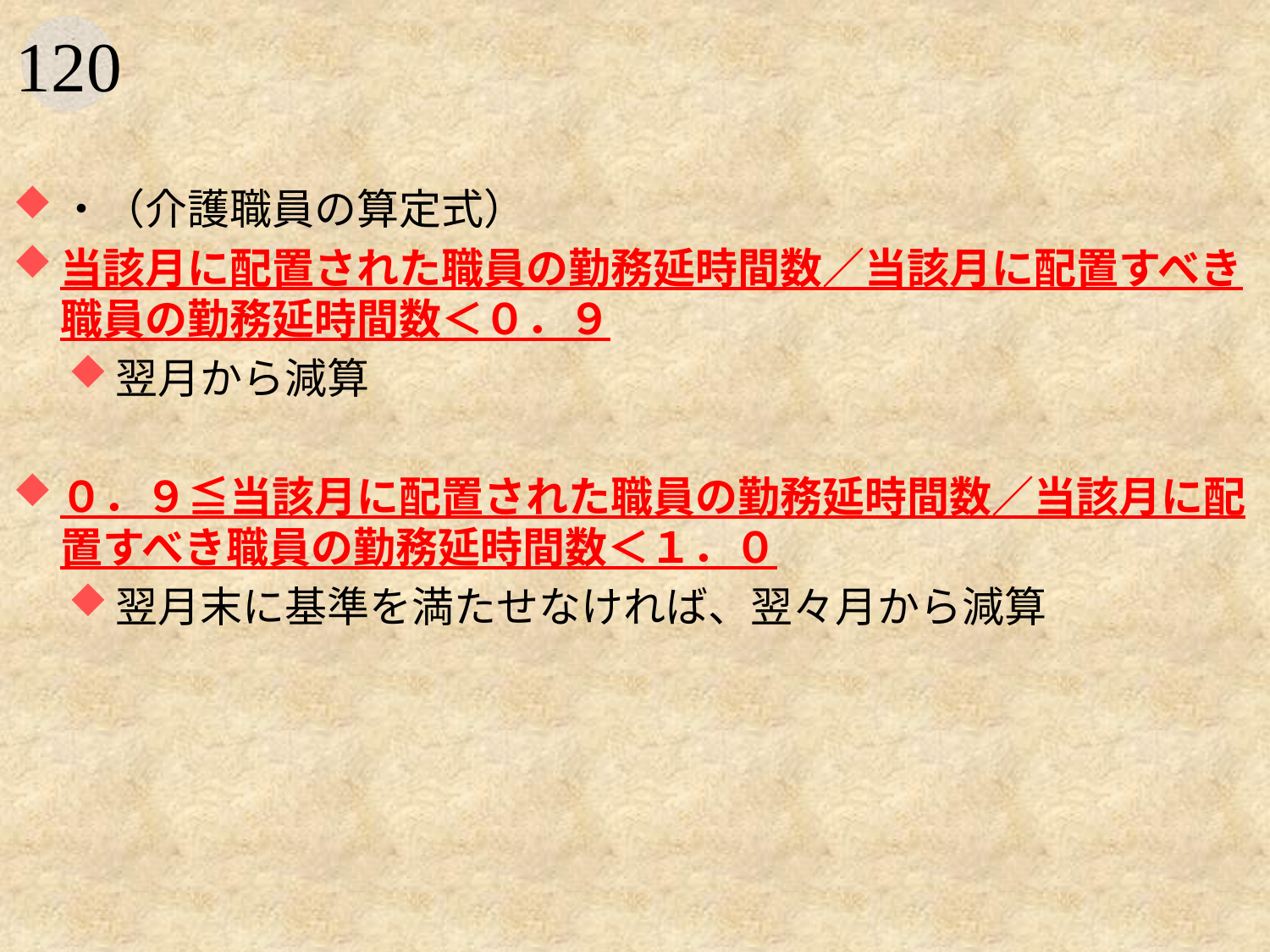

#
・（介護職員の算定式）
当該月に配置された職員の勤務延時間数／当該月に配置すべき職員の勤務延時間数＜０．９
翌月から減算

０．９≦当該月に配置された職員の勤務延時間数／当該月に配置すべき職員の勤務延時間数＜１．０
翌月末に基準を満たせなければ、翌々月から減算